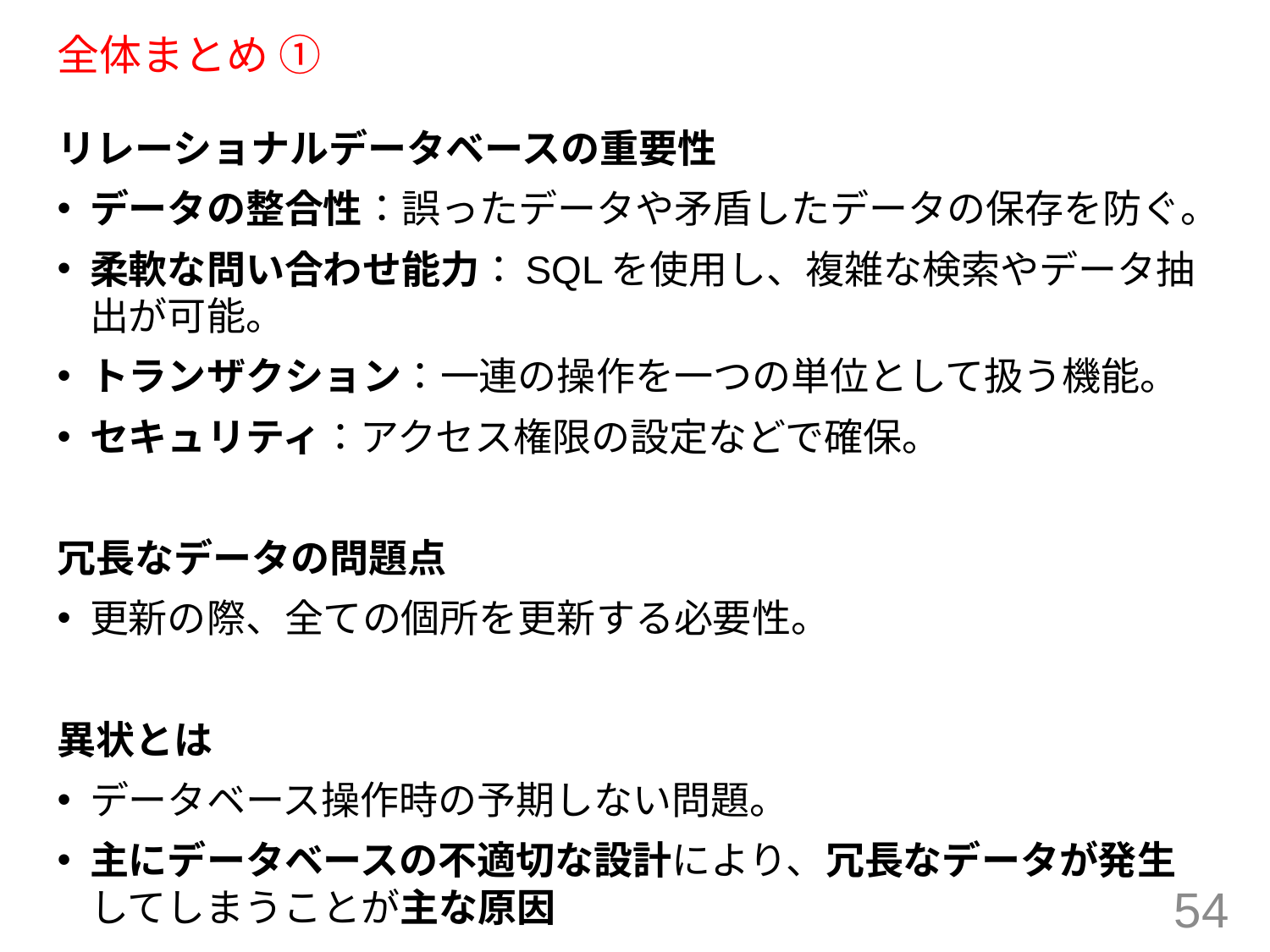

# 全体まとめ ①
リレーショナルデータベースの重要性
データの整合性：誤ったデータや矛盾したデータの保存を防ぐ。
柔軟な問い合わせ能力：SQLを使用し、複雑な検索やデータ抽出が可能。
トランザクション：一連の操作を一つの単位として扱う機能。
セキュリティ：アクセス権限の設定などで確保。

冗長なデータの問題点
更新の際、全ての個所を更新する必要性。

異状とは
データベース操作時の予期しない問題。
主にデータベースの不適切な設計により、冗長なデータが発生してしまうことが主な原因

54